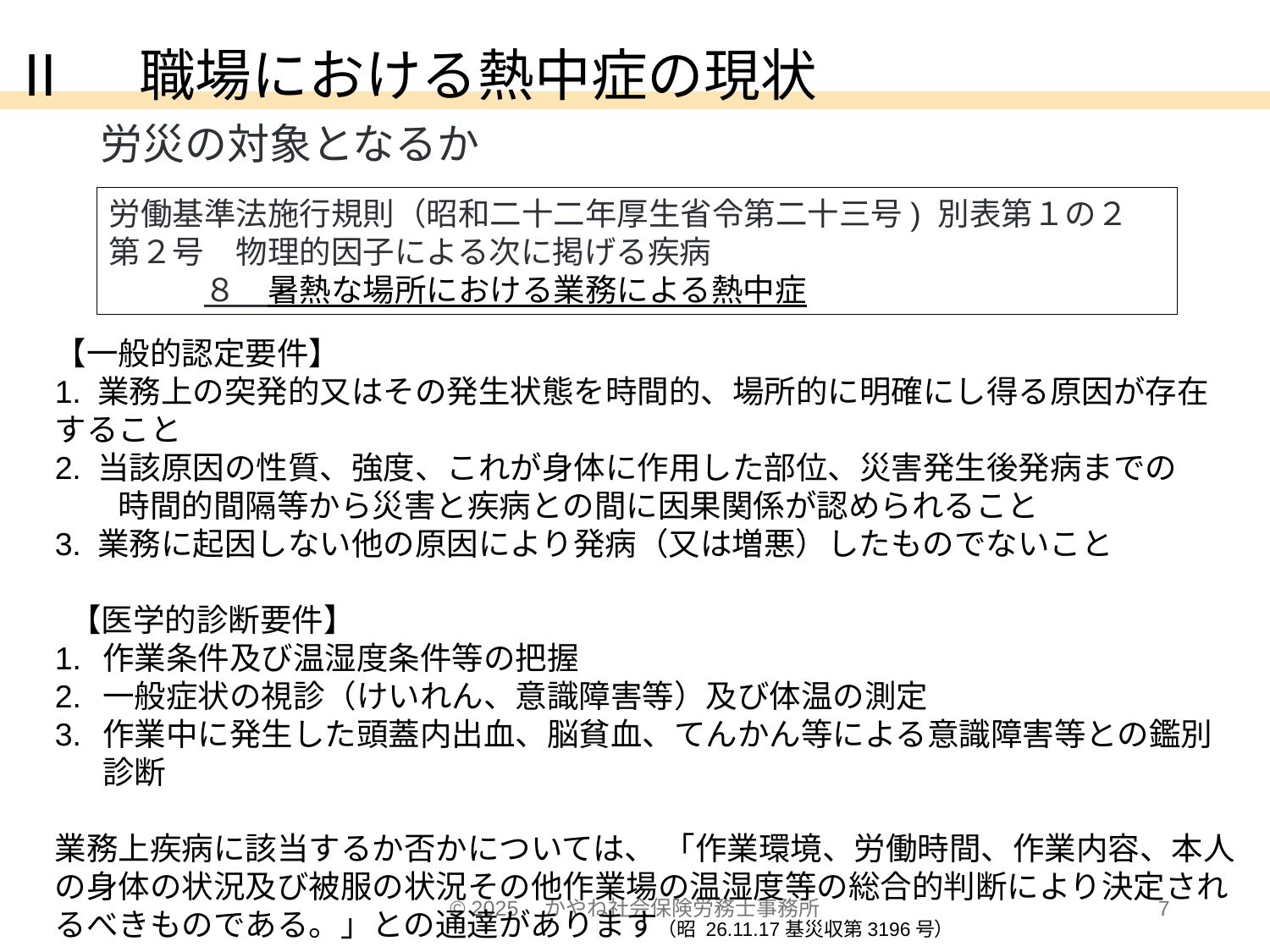

Ⅱ　職場における熱中症の現状
労災の対象となるか
労働基準法施行規則（昭和二十二年厚生省令第二十三号) 別表第１の２
第２号　物理的因子による次に掲げる疾病
　　　８　暑熱な場所における業務による熱中症
【一般的認定要件】
1. 業務上の突発的又はその発生状態を時間的、場所的に明確にし得る原因が存在すること
2. 当該原因の性質、強度、これが身体に作用した部位、災害発生後発病までの
　　時間的間隔等から災害と疾病との間に因果関係が認められること
3. 業務に起因しない他の原因により発病（又は増悪）したものでないこと

 【医学的診断要件】
作業条件及び温湿度条件等の把握
一般症状の視診（けいれん、意識障害等）及び体温の測定
作業中に発生した頭蓋内出血、脳貧血、てんかん等による意識障害等との鑑別診断

業務上疾病に該当するか否かについては、 「作業環境、労働時間、作業内容、本人の身体の状況及び被服の状況その他作業場の温湿度等の総合的判断により決定されるべきものである。」との通達があります（昭 26.11.17基災収第3196号）
© 2025　かやね社会保険労務士事務所
7